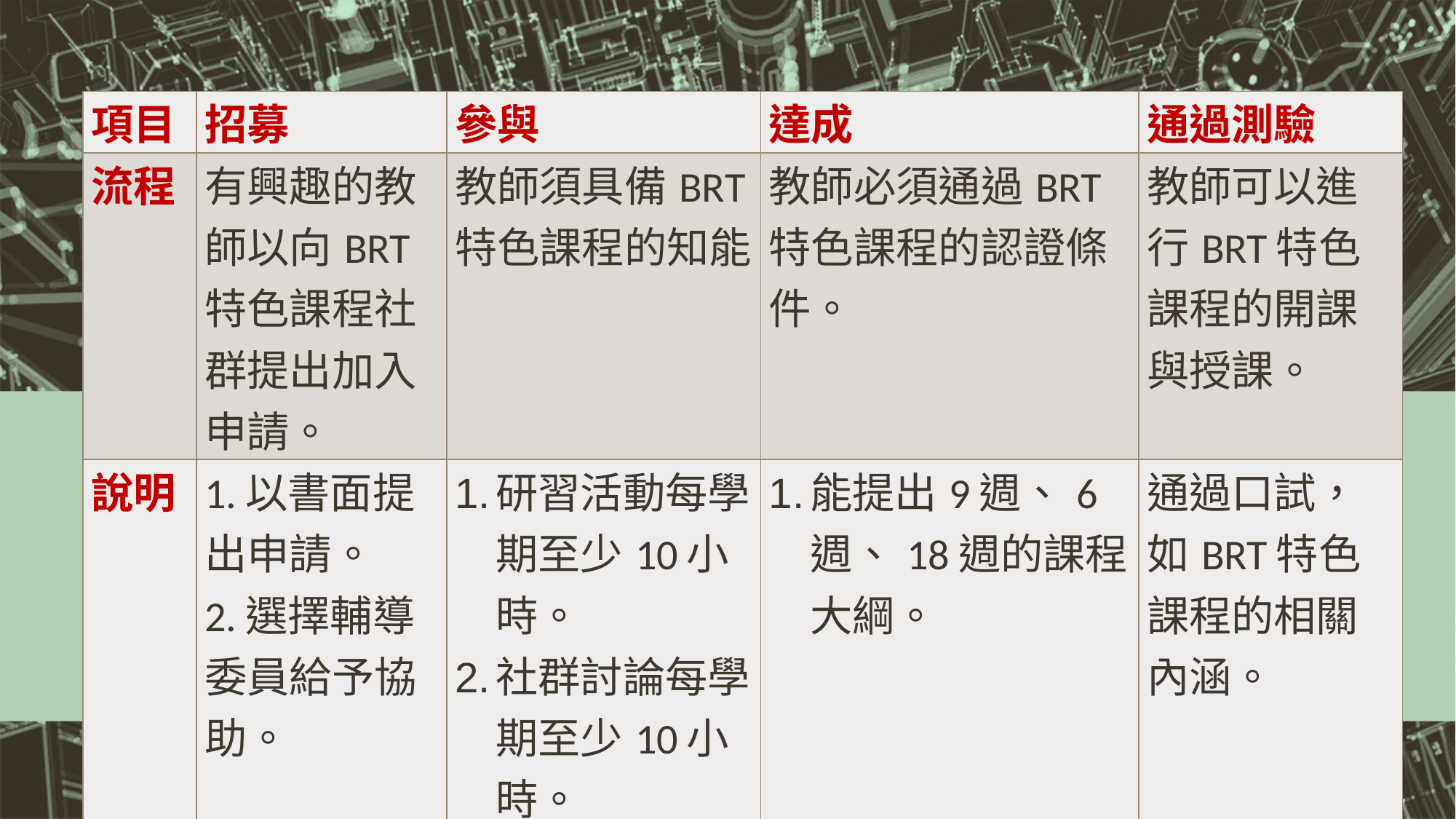

| 項目 | 招募 | 參與 | 達成 | 通過測驗 |
| --- | --- | --- | --- | --- |
| 流程 | 有興趣的教師以向BRT特色課程社群提出加入申請。 | 教師須具備BRT特色課程的知能。 | 教師必須通過BRT特色課程的認證條件。 | 教師可以進行BRT特色課程的開課與授課。 |
| 說明 | 1.以書面提出申請。 2.選擇輔導委員給予協助。 | 研習活動每學期至少10小時。 社群討論每學期至少10小時。 觀課需達8小時(含活動參與)。 | 能提出9週、6週、18週的課程大綱。 | 通過口試，如BRT特色課程的相關內涵。 |